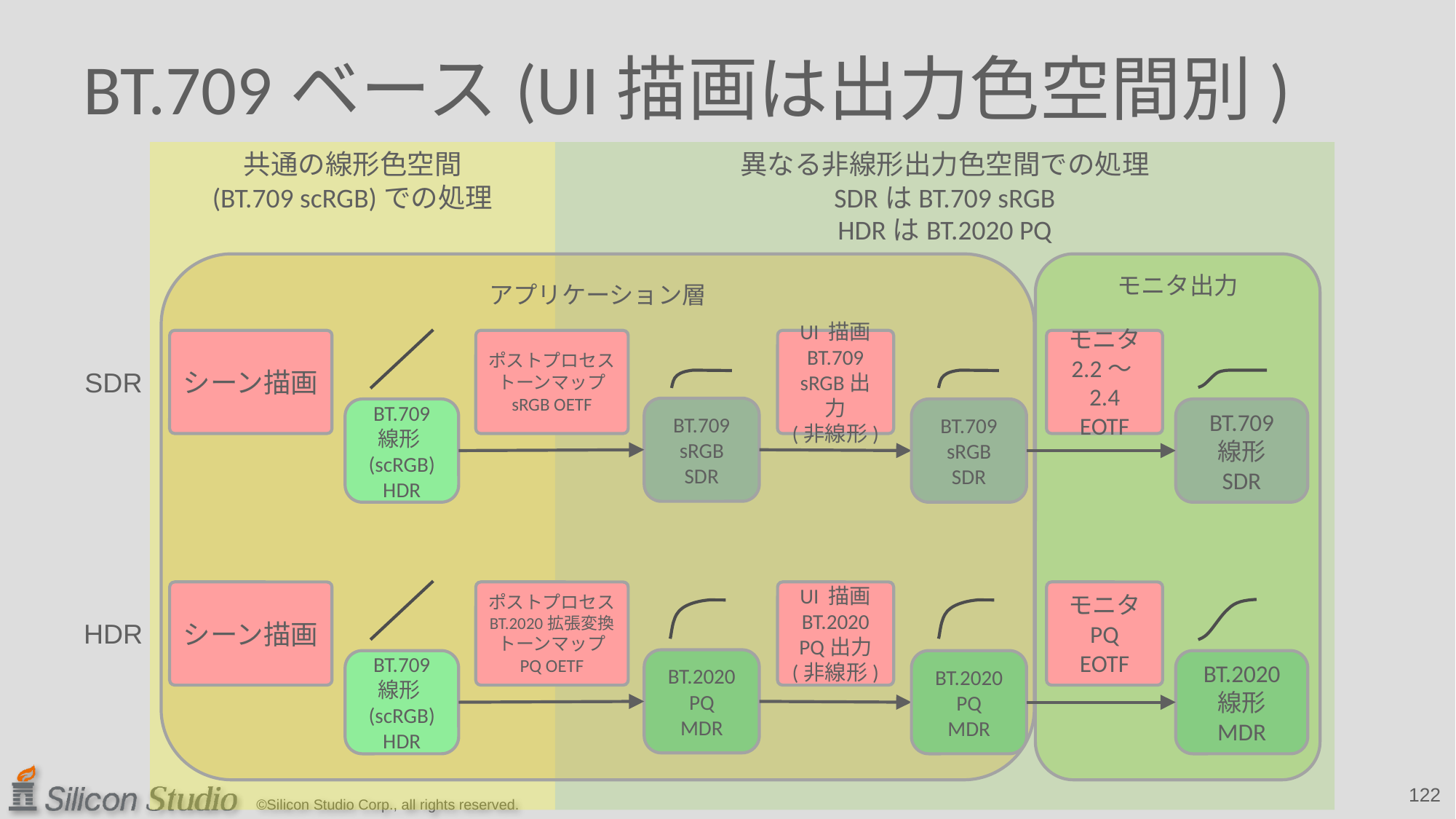

# BT.709ベース(UI描画は出力色空間別)
共通の線形色空間
(BT.709 scRGB)での処理
異なる非線形出力色空間での処理
SDRはBT.709 sRGB
HDRはBT.2020 PQ
モニタ出力
アプリケーション層
シーン描画
ポストプロセス
トーンマップ
sRGB OETF
UI 描画
BT.709
sRGB出力
(非線形)
BT.709
sRGB
SDR
BT.709
線形(scRGB)
HDR
BT.709
sRGB
SDR
モニタ
2.2～2.4
EOTF

BT.709
線形
SDR
SDR
シーン描画
ポストプロセス
BT.2020拡張変換
トーンマップ
PQ OETF
UI 描画
BT.2020
PQ出力
(非線形)
BT.2020
PQ
MDR
BT.709
線形(scRGB)
HDR
BT.2020
PQ
MDR
モニタ
PQ
EOTF

BT.2020
線形
MDR
HDR
122